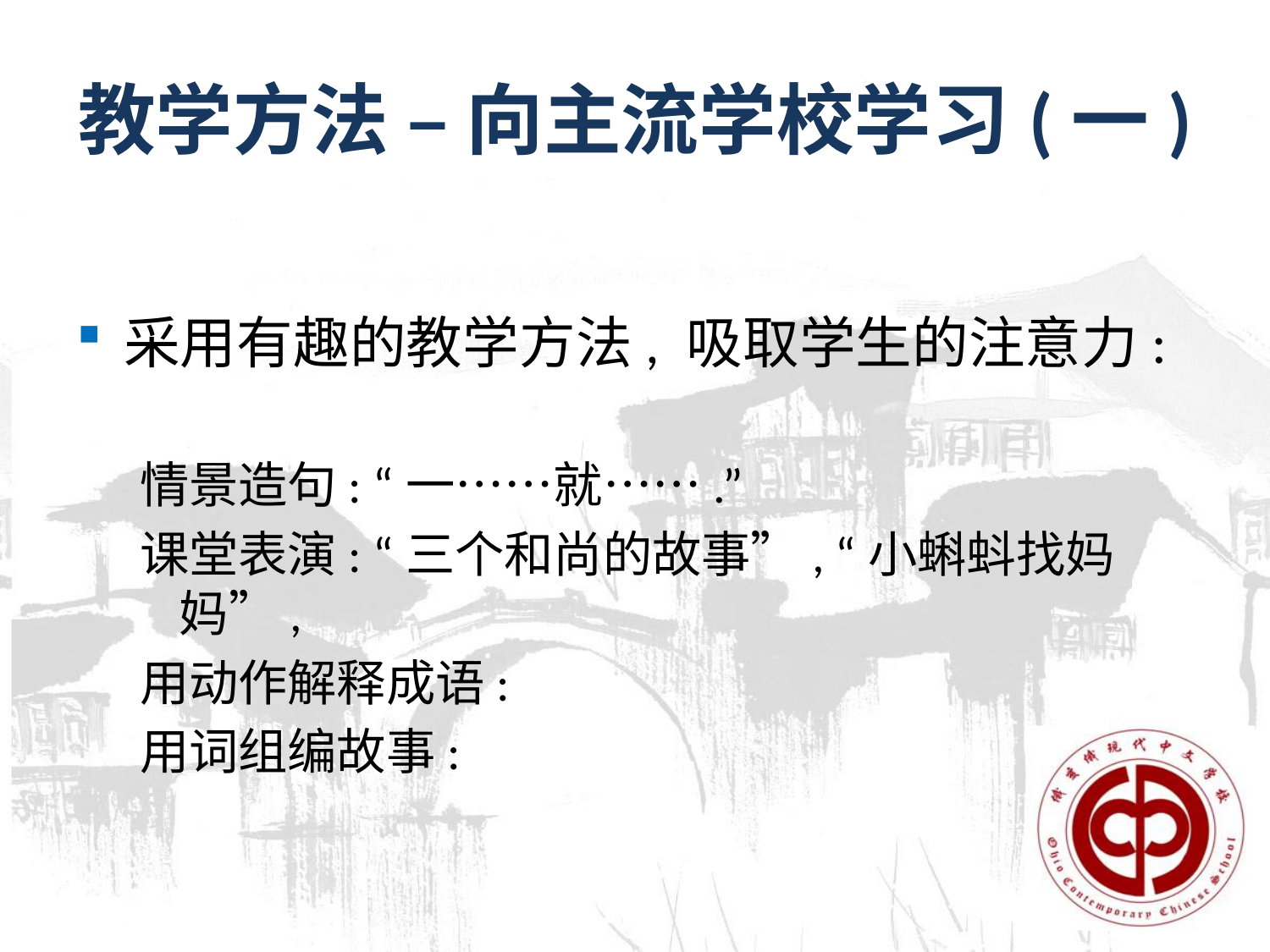

# 教学方法 – 向主流学校学习(一)

采用有趣的教学方法, 吸取学生的注意力:

情景造句: “一……就…….”
课堂表演: “三个和尚的故事”, “小蝌蚪找妈妈”,
用动作解释成语:
用词组编故事: